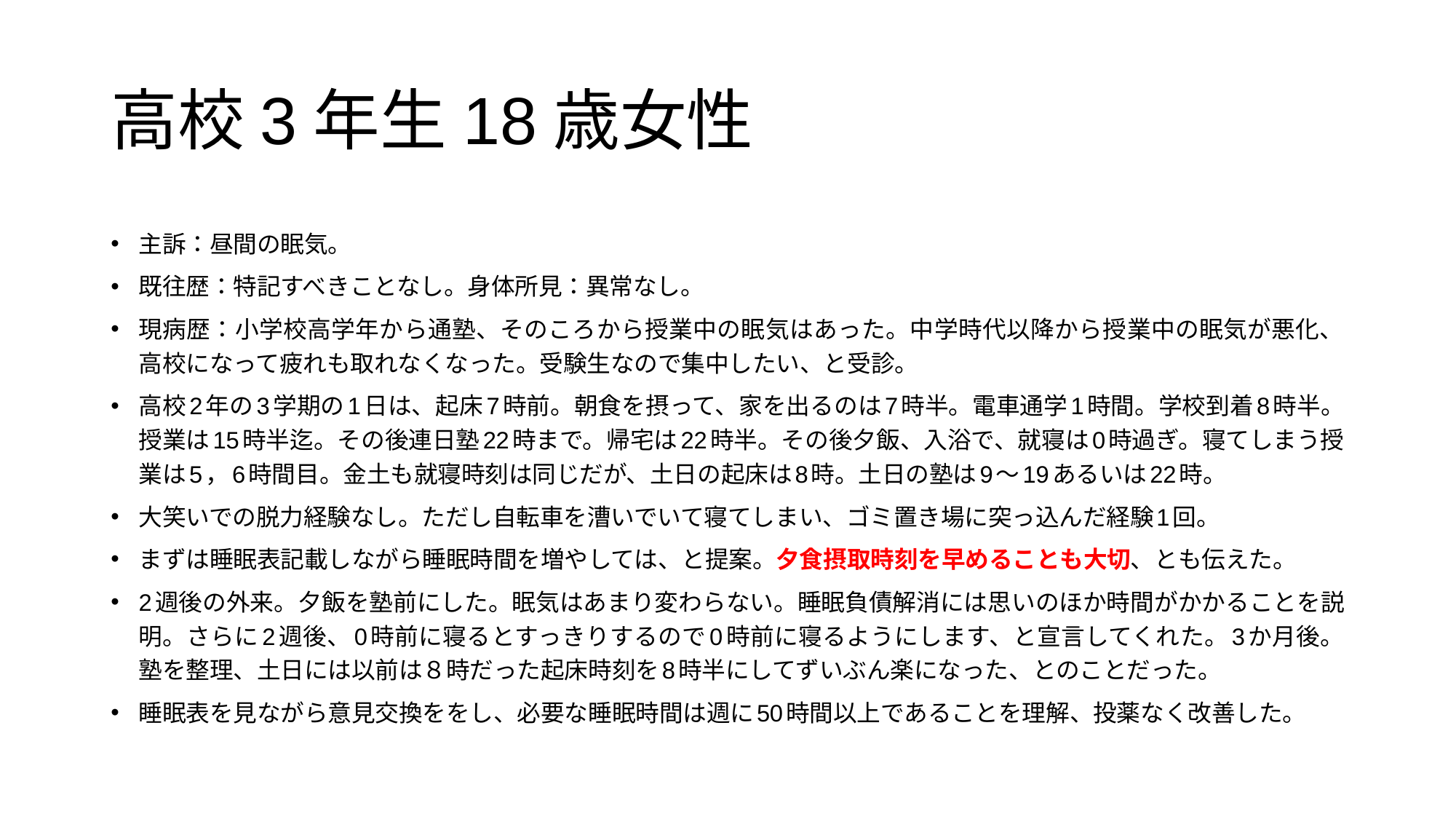

# 高校3年生18歳女性
主訴：昼間の眠気。
既往歴：特記すべきことなし。身体所見：異常なし。
現病歴：小学校高学年から通塾、そのころから授業中の眠気はあった。中学時代以降から授業中の眠気が悪化、高校になって疲れも取れなくなった。受験生なので集中したい、と受診。
高校2年の3学期の1日は、起床7時前。朝食を摂って、家を出るのは7時半。電車通学1時間。学校到着8時半。授業は15時半迄。その後連日塾22時まで。帰宅は22時半。その後夕飯、入浴で、就寝は0時過ぎ。寝てしまう授業は5，6時間目。金土も就寝時刻は同じだが、土日の起床は8時。土日の塾は9～19あるいは22時。
大笑いでの脱力経験なし。ただし自転車を漕いでいて寝てしまい、ゴミ置き場に突っ込んだ経験1回。
まずは睡眠表記載しながら睡眠時間を増やしては、と提案。夕食摂取時刻を早めることも大切、とも伝えた。
2週後の外来。夕飯を塾前にした。眠気はあまり変わらない。睡眠負債解消には思いのほか時間がかかることを説明。さらに2週後、0時前に寝るとすっきりするので0時前に寝るようにします、と宣言してくれた。3か月後。塾を整理、土日には以前は８時だった起床時刻を8時半にしてずいぶん楽になった、とのことだった。
睡眠表を見ながら意見交換ををし、必要な睡眠時間は週に50時間以上であることを理解、投薬なく改善した。